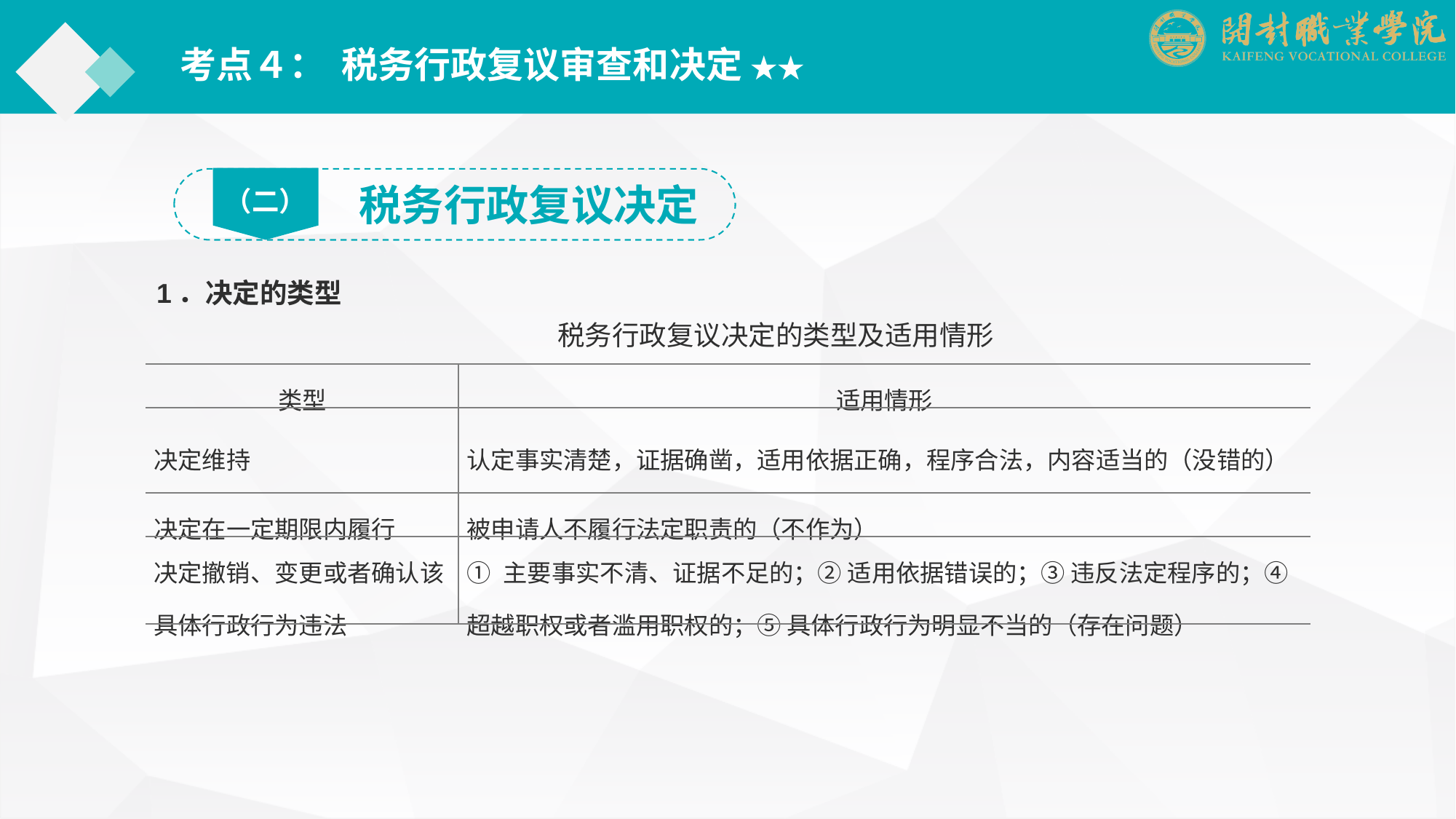

考点４：  税务行政复议审查和决定 ★★
（二）

税务行政复议决定
1．决定的类型
税务行政复议决定的类型及适用情形
| 类型 | 适用情形 |
| --- | --- |
| 决定维持 | 认定事实清楚，证据确凿，适用依据正确，程序合法，内容适当的（没错的） |
| 决定在一定期限内履行 | 被申请人不履行法定职责的（不作为） |
| 决定撤销、变更或者确认该具体行政行为违法 | ① 主要事实不清、证据不足的；② 适用依据错误的；③ 违反法定程序的；④ 超越职权或者滥用职权的；⑤ 具体行政行为明显不当的（存在问题） |